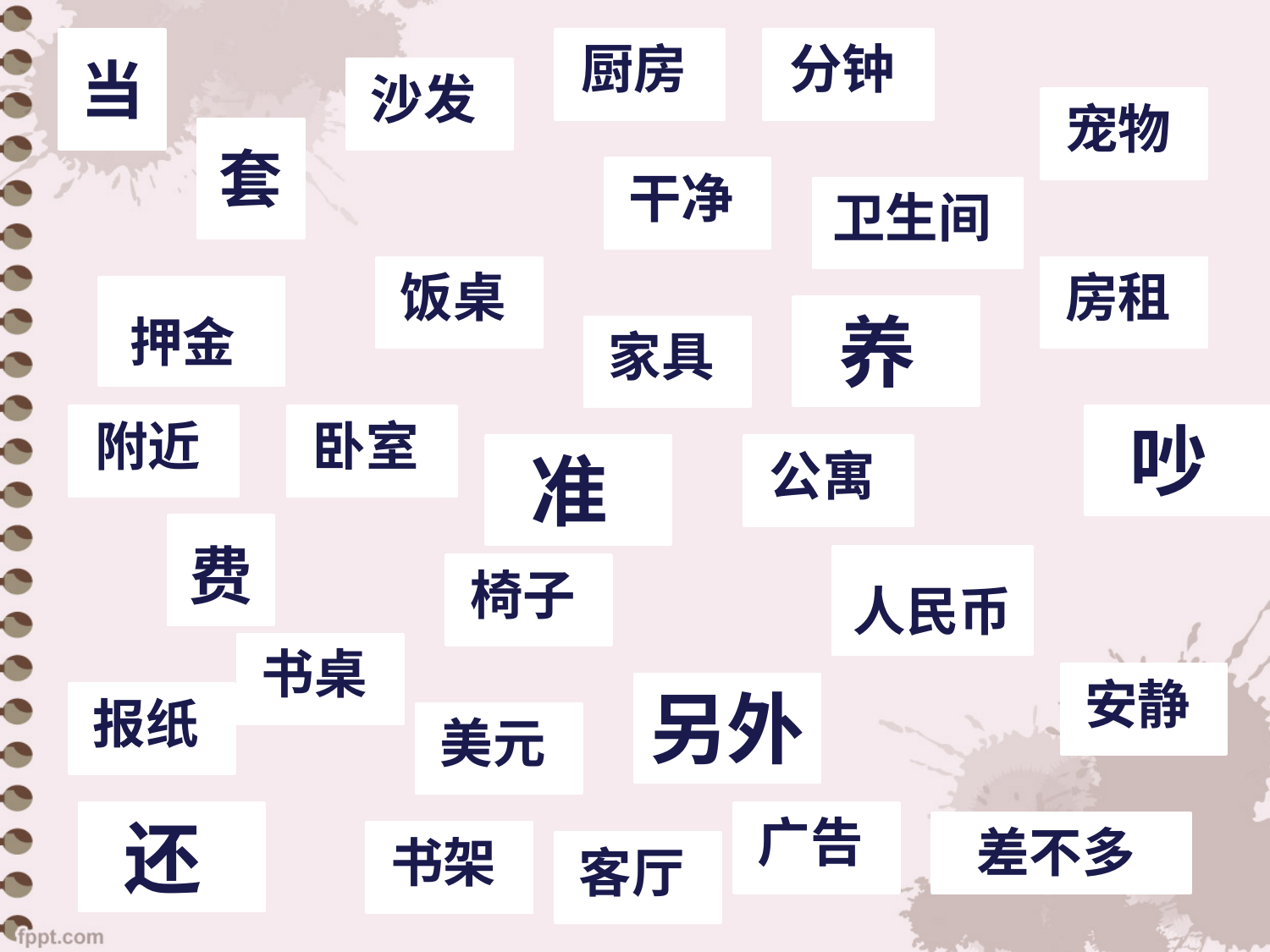

当
厨房
分钟
沙发
宠物
套
干净
卫生间
饭桌
房租
押金
养
家具
附近
卧室
吵
准
公寓
费
人民币
椅子
书桌
安静
另外
报纸
美元
还
广告
差不多
书架
客厅